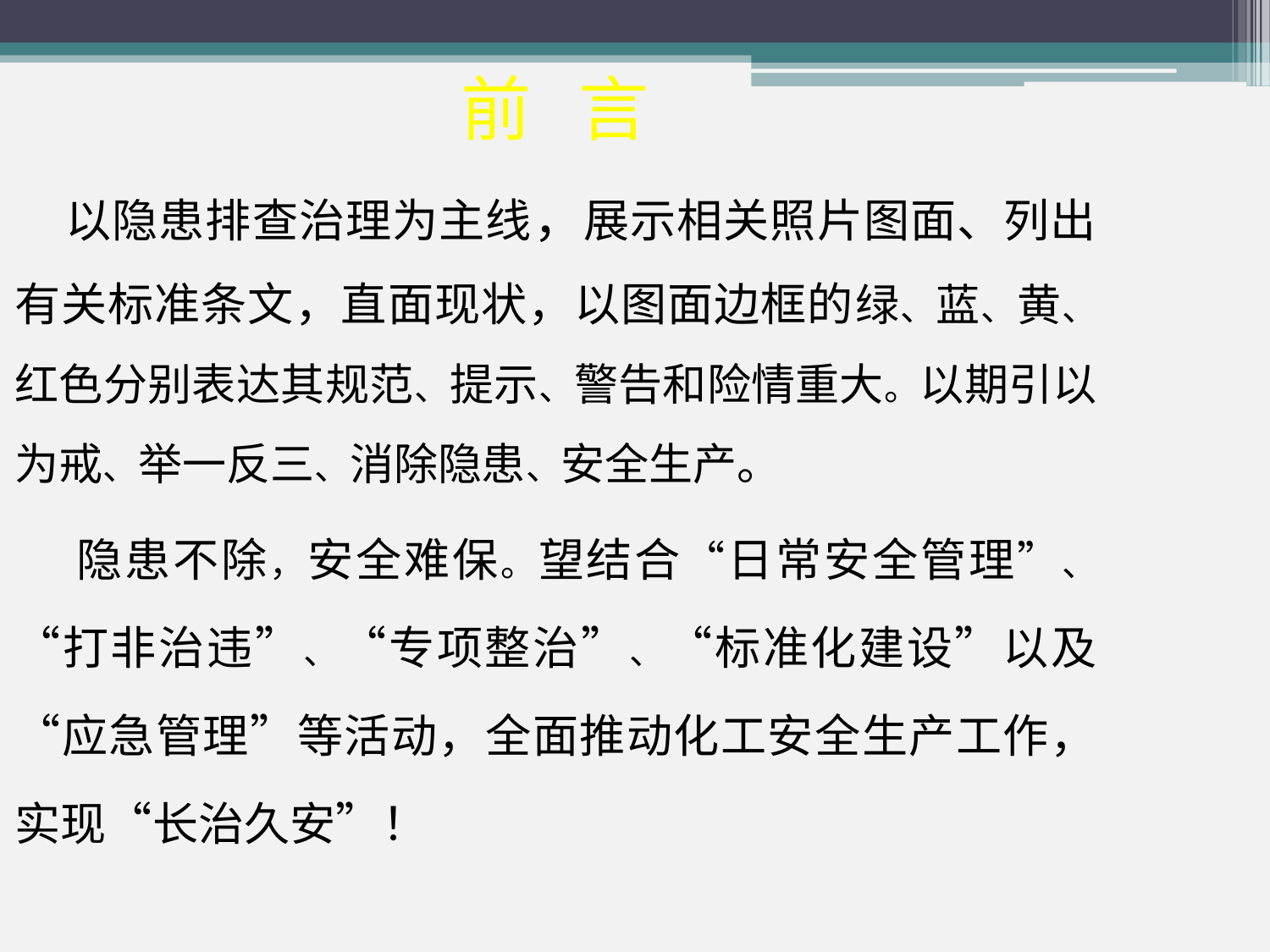

前   言
    以隐患排查治理为主线，展示相关照片图面、列出有关标准条文，直面现状，以图面边框的绿、蓝、黄、红色分别表达其规范、提示、警告和险情重大。以期引以为戒、举一反三、消除隐患、安全生产。
    隐患不除，安全难保。望结合“日常安全管理”、“打非治违”、“专项整治”、“标准化建设”以及“应急管理”等活动，全面推动化工安全生产工作，实现“长治久安”！